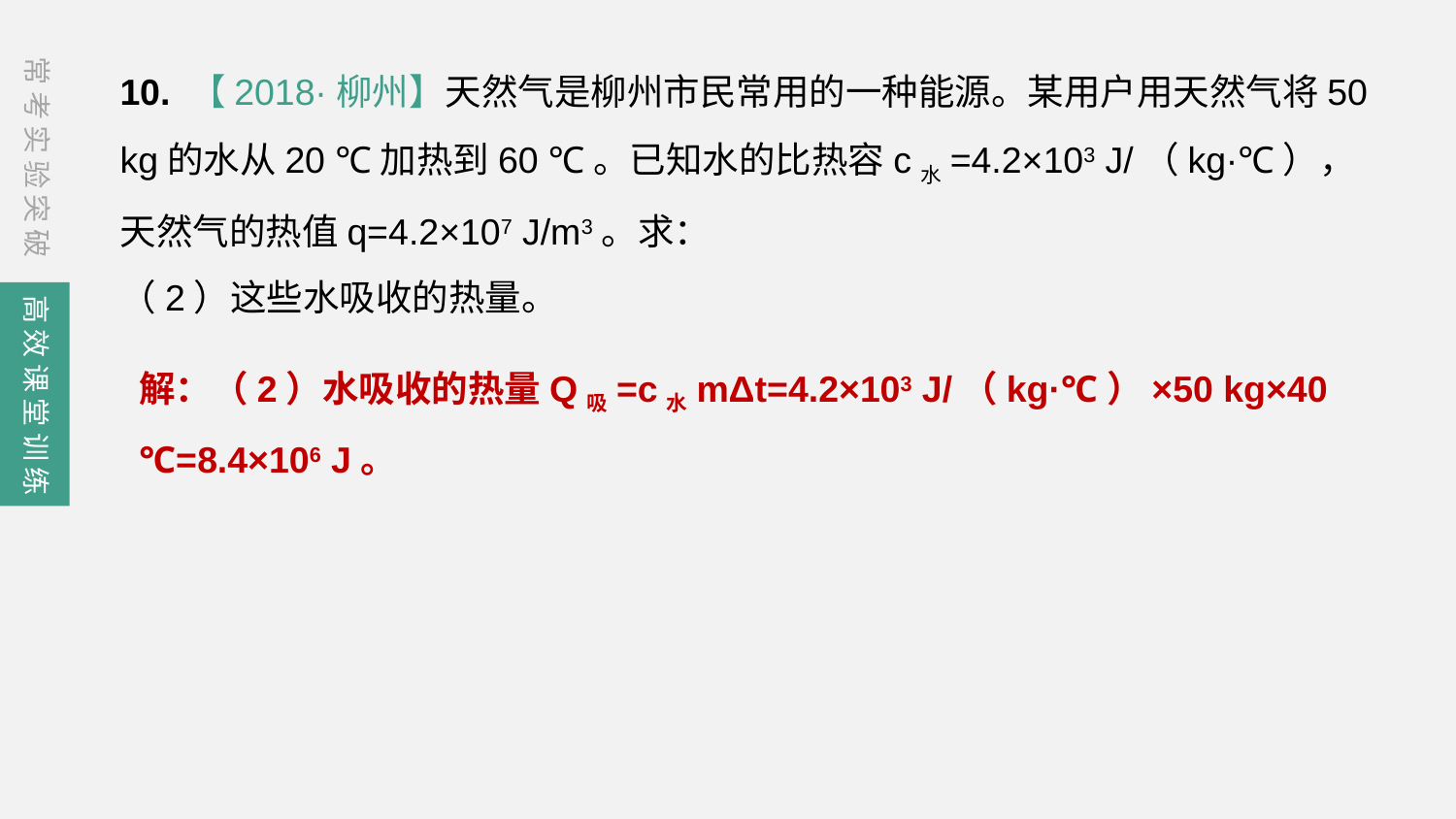

10. 【2018·柳州】天然气是柳州市民常用的一种能源。某用户用天然气将50 kg的水从20 ℃加热到60 ℃。已知水的比热容c水=4.2×103 J/（kg·℃），天然气的热值q=4.2×107 J/m3。求：
（2）这些水吸收的热量。

常考实验突破

高效课堂训练
解：（2）水吸收的热量Q吸=c水mΔt=4.2×103 J/（kg·℃）×50 kg×40 ℃=8.4×106 J。